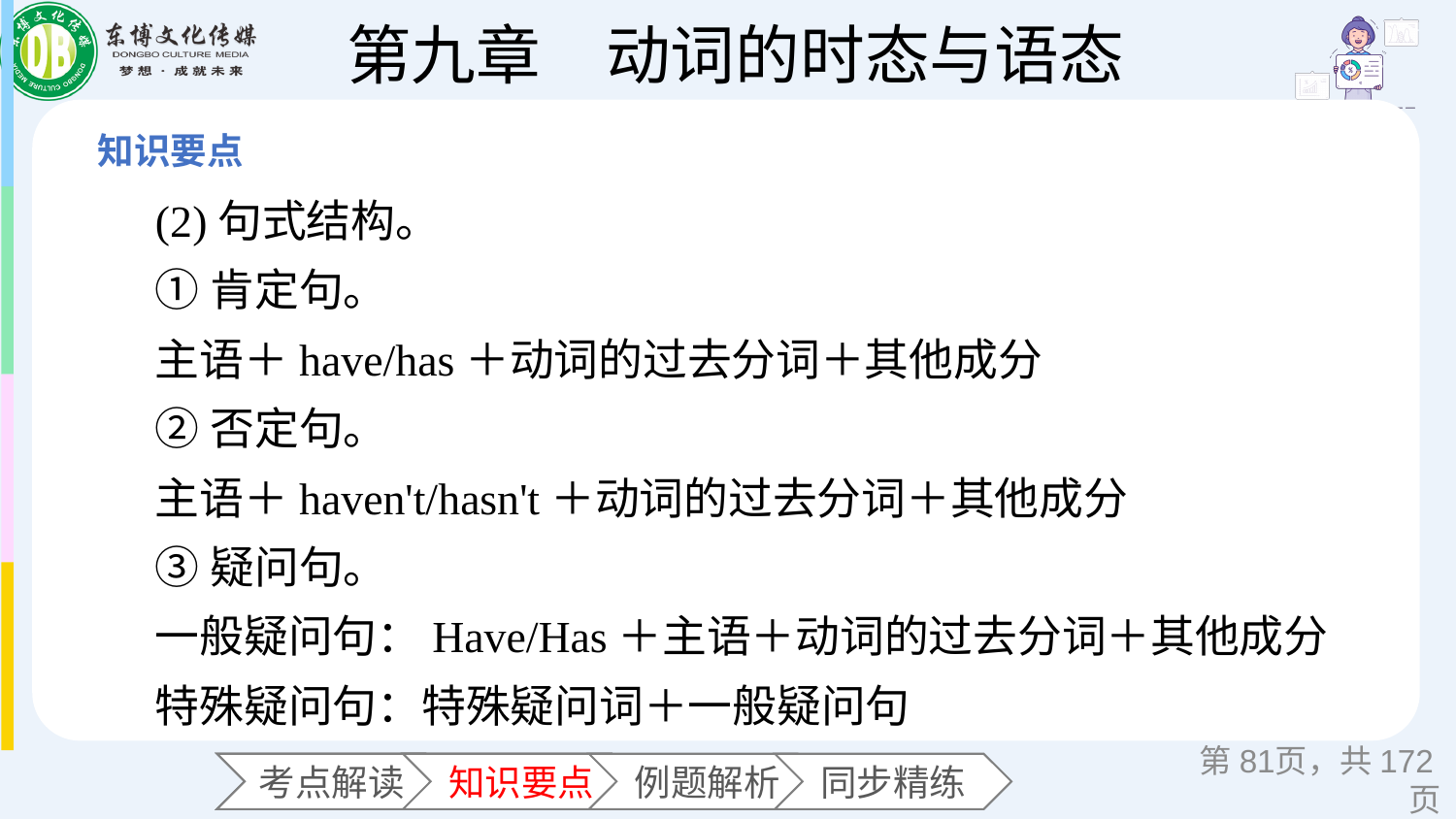

(2)句式结构。
①肯定句。
主语＋have/has＋动词的过去分词＋其他成分
②否定句。
主语＋haven't/hasn't＋动词的过去分词＋其他成分
③疑问句。
一般疑问句：Have/Has＋主语＋动词的过去分词＋其他成分
特殊疑问句：特殊疑问词＋一般疑问句
第81页，共172页